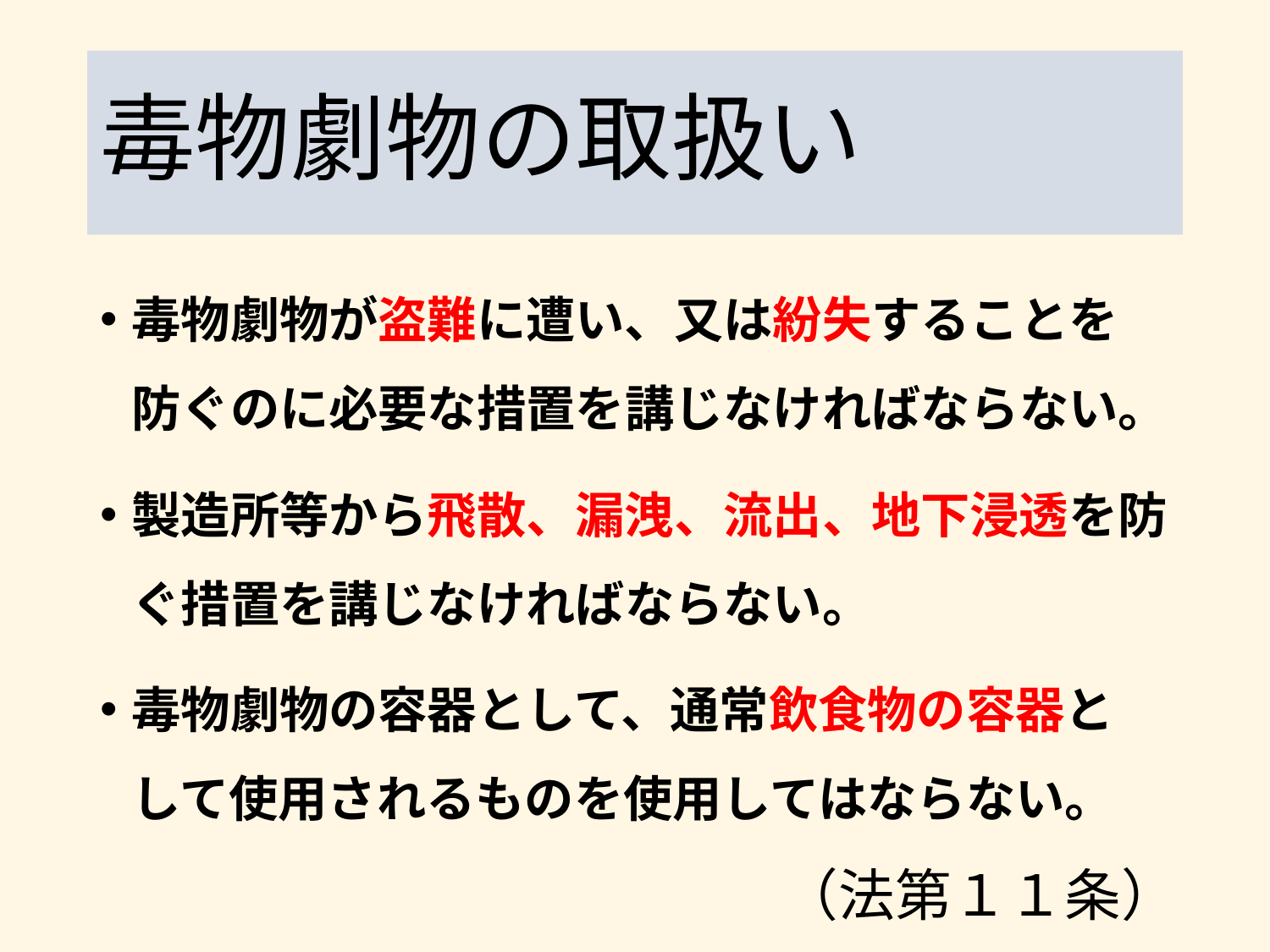

# 毒物劇物の取扱い
毒物劇物が盗難に遭い、又は紛失することを　防ぐのに必要な措置を講じなければならない。
製造所等から飛散、漏洩、流出、地下浸透を防ぐ措置を講じなければならない。
毒物劇物の容器として、通常飲食物の容器と　して使用されるものを使用してはならない。

（法第１１条）